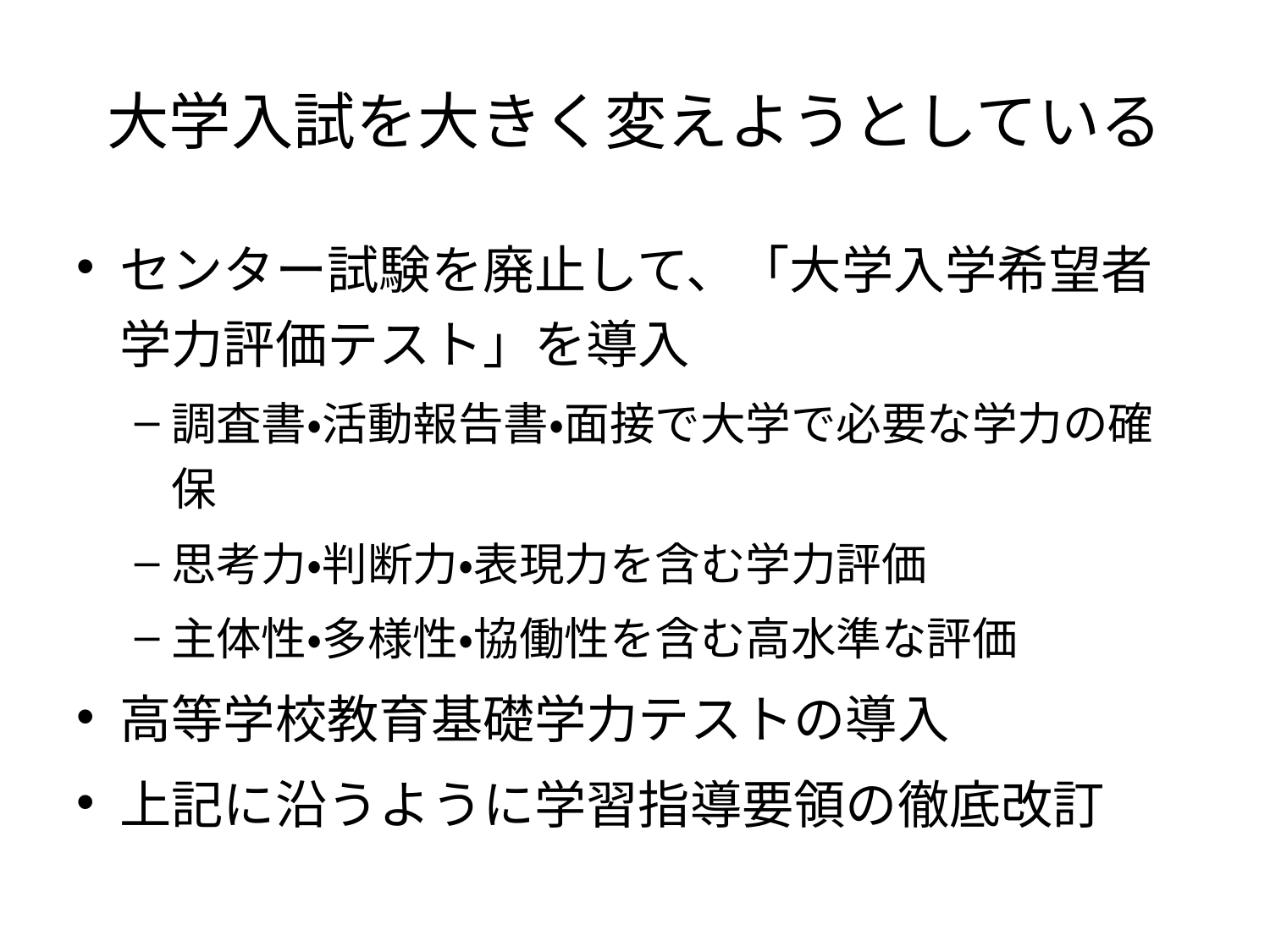

# 大学入試を大きく変えようとしている
センター試験を廃止して、「大学入学希望者学力評価テスト」を導入
調査書・活動報告書・面接で大学で必要な学力の確保
思考力・判断力・表現力を含む学力評価
主体性・多様性・協働性を含む高水準な評価
高等学校教育基礎学力テストの導入
上記に沿うように学習指導要領の徹底改訂